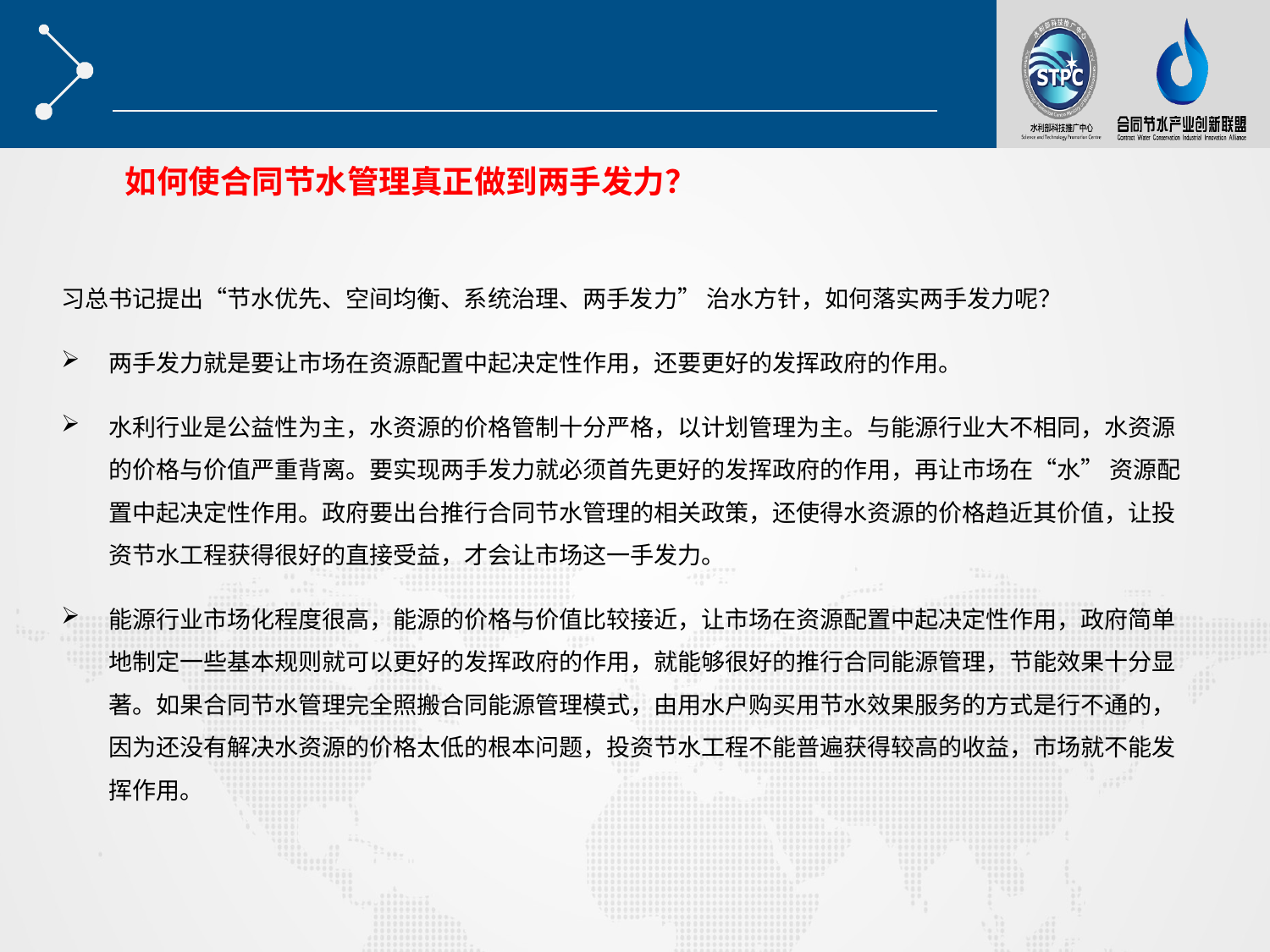

如何使合同节水管理真正做到两手发力？
习总书记提出“节水优先、空间均衡、系统治理、两手发力” 治水方针，如何落实两手发力呢？
两手发力就是要让市场在资源配置中起决定性作用，还要更好的发挥政府的作用。
水利行业是公益性为主，水资源的价格管制十分严格，以计划管理为主。与能源行业大不相同，水资源的价格与价值严重背离。要实现两手发力就必须首先更好的发挥政府的作用，再让市场在“水” 资源配置中起决定性作用。政府要出台推行合同节水管理的相关政策，还使得水资源的价格趋近其价值，让投资节水工程获得很好的直接受益，才会让市场这一手发力。
能源行业市场化程度很高，能源的价格与价值比较接近，让市场在资源配置中起决定性作用，政府简单地制定一些基本规则就可以更好的发挥政府的作用，就能够很好的推行合同能源管理，节能效果十分显著。如果合同节水管理完全照搬合同能源管理模式，由用水户购买用节水效果服务的方式是行不通的，因为还没有解决水资源的价格太低的根本问题，投资节水工程不能普遍获得较高的收益，市场就不能发挥作用。